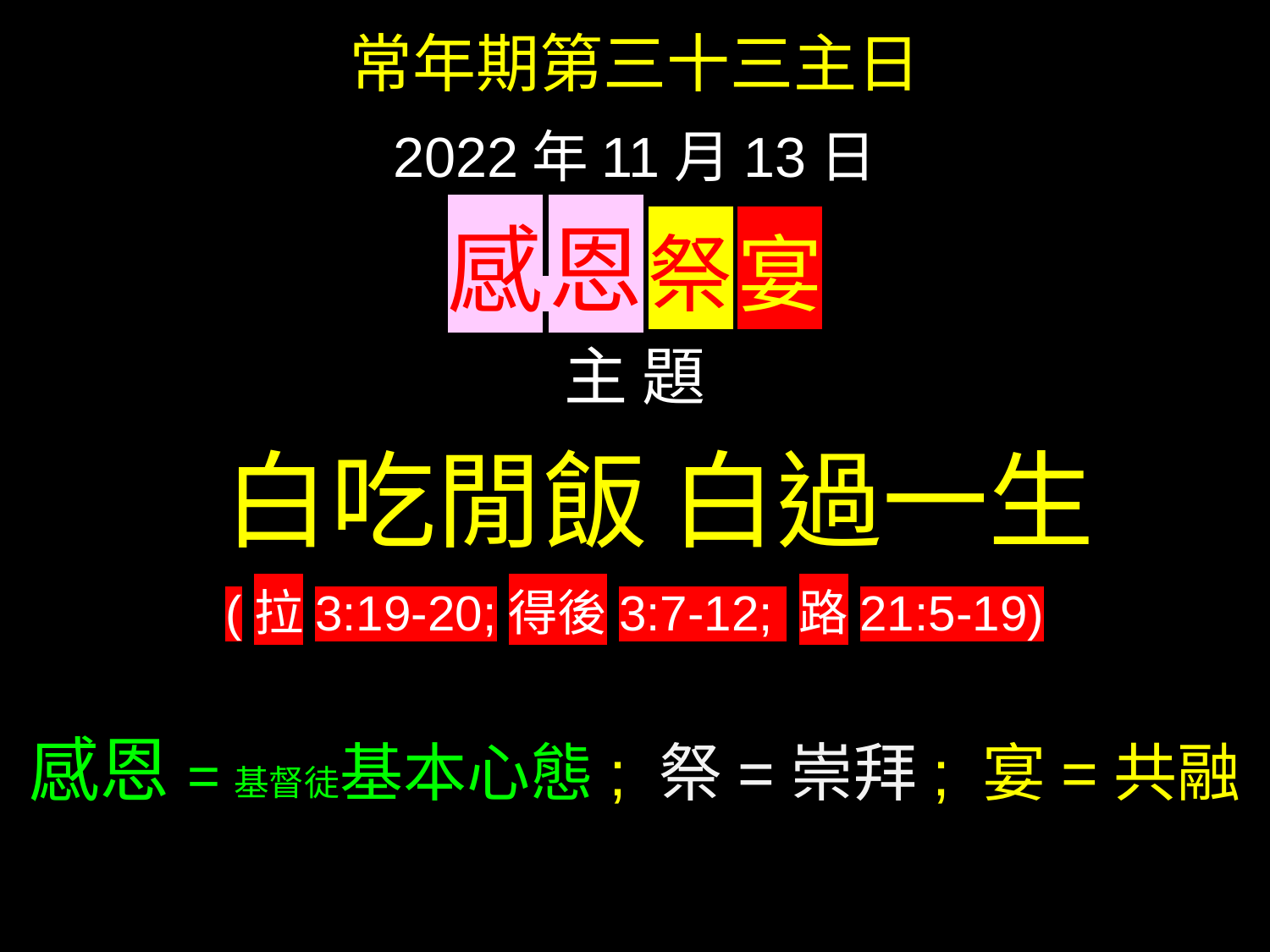

常年期第三十三主日
2022年11月13日
感 恩 祭 宴

主 題
 白吃閒飯 白過一生
(拉3:19-20;得後3:7-12; 路21:5-19)

感恩=基督徒基本心態; 祭=崇拜; 宴=共融